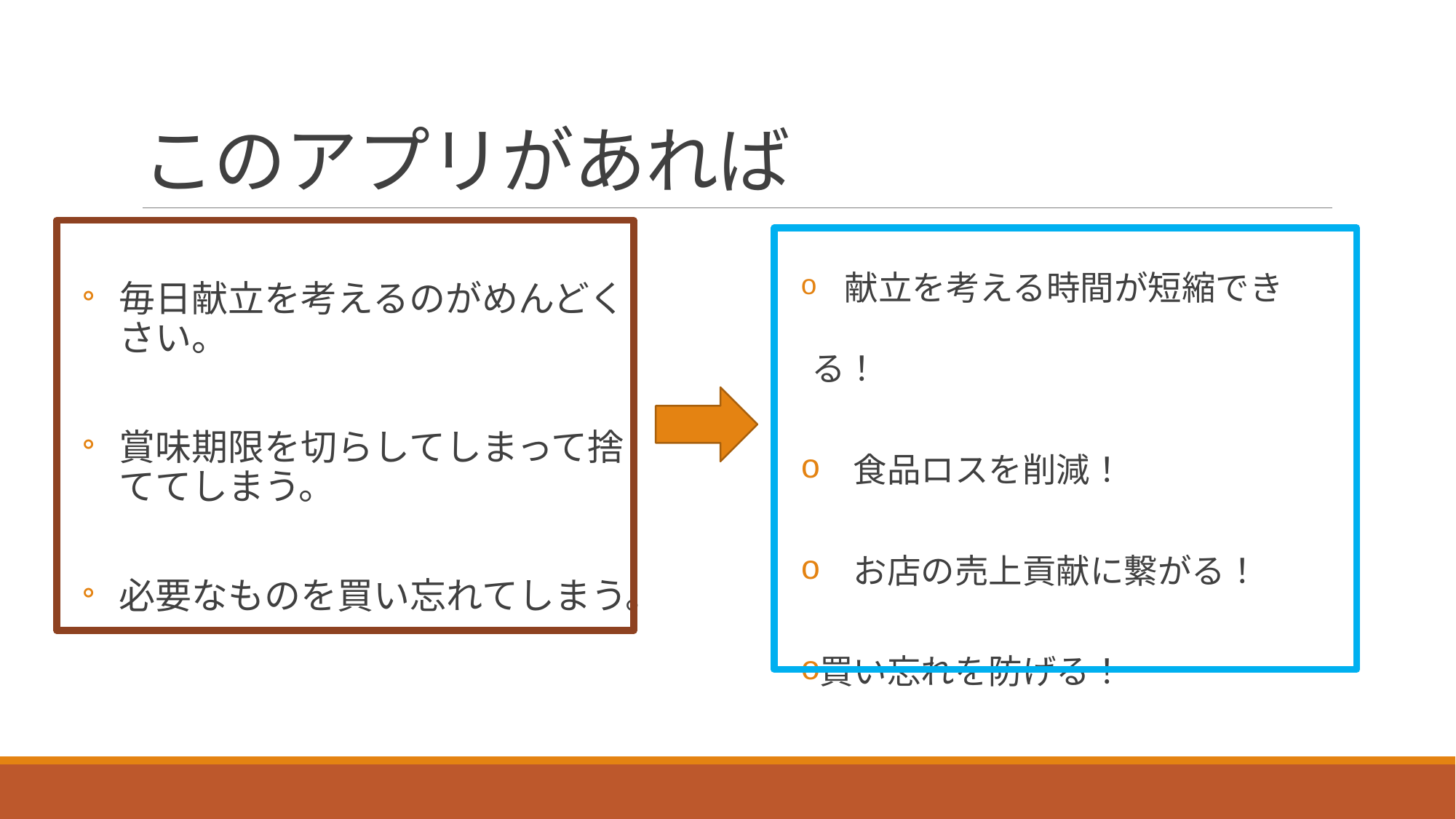

# このアプリがあれば
　献立を考える時間が短縮できる！
　食品ロスを削減！
　お店の売上貢献に繋がる！
買い忘れを防げる！

毎日献立を考えるのがめんどくさい。

賞味期限を切らしてしまって捨ててしまう。

必要なものを買い忘れてしまう。